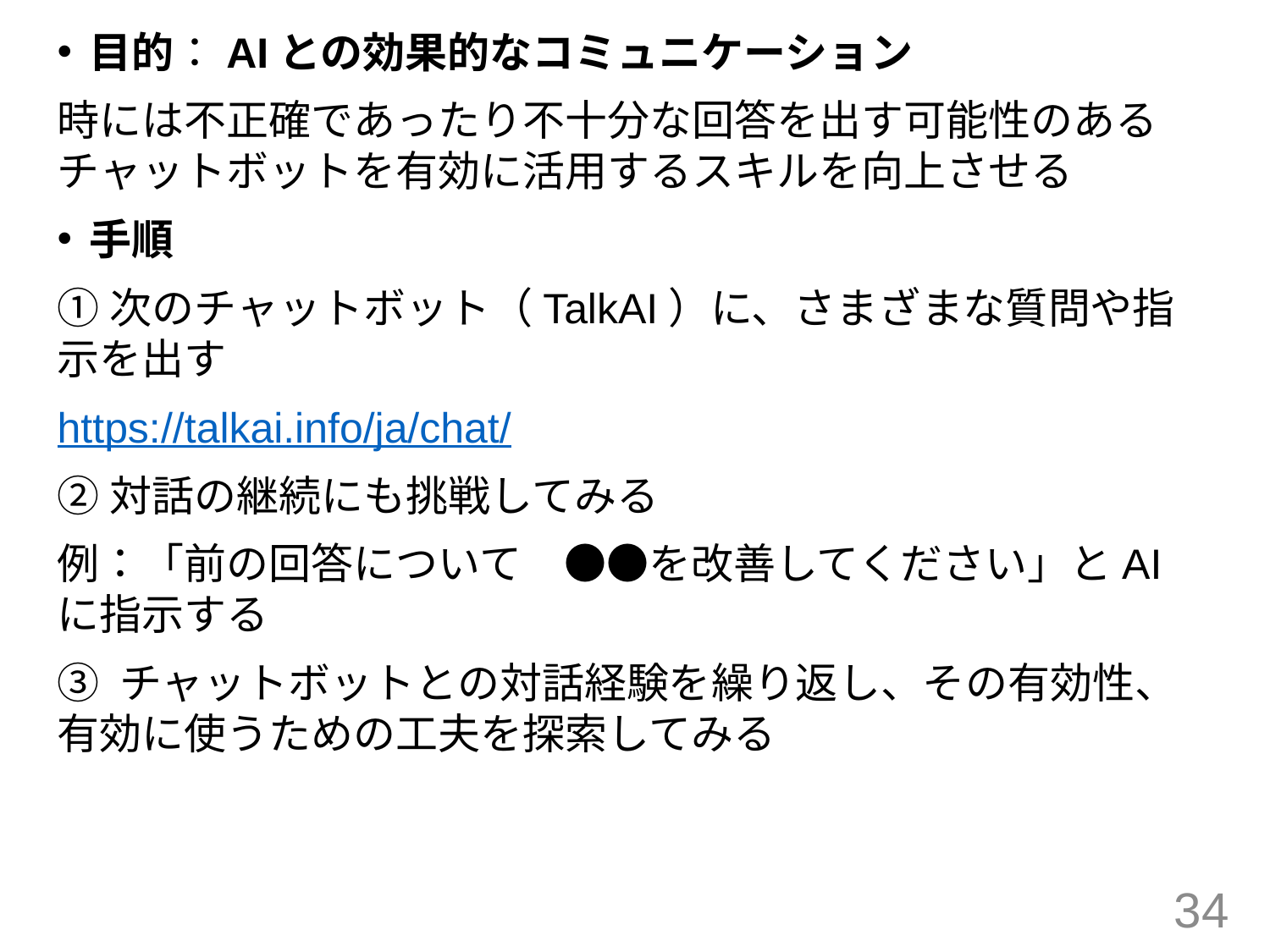

目的：AIとの効果的なコミュニケーション
時には不正確であったり不十分な回答を出す可能性のあるチャットボットを有効に活用するスキルを向上させる
手順
①次のチャットボット（TalkAI）に、さまざまな質問や指示を出す
https://talkai.info/ja/chat/
②対話の継続にも挑戦してみる
例：「前の回答について　●●を改善してください」とAIに指示する
③ チャットボットとの対話経験を繰り返し、その有効性、有効に使うための工夫を探索してみる
34